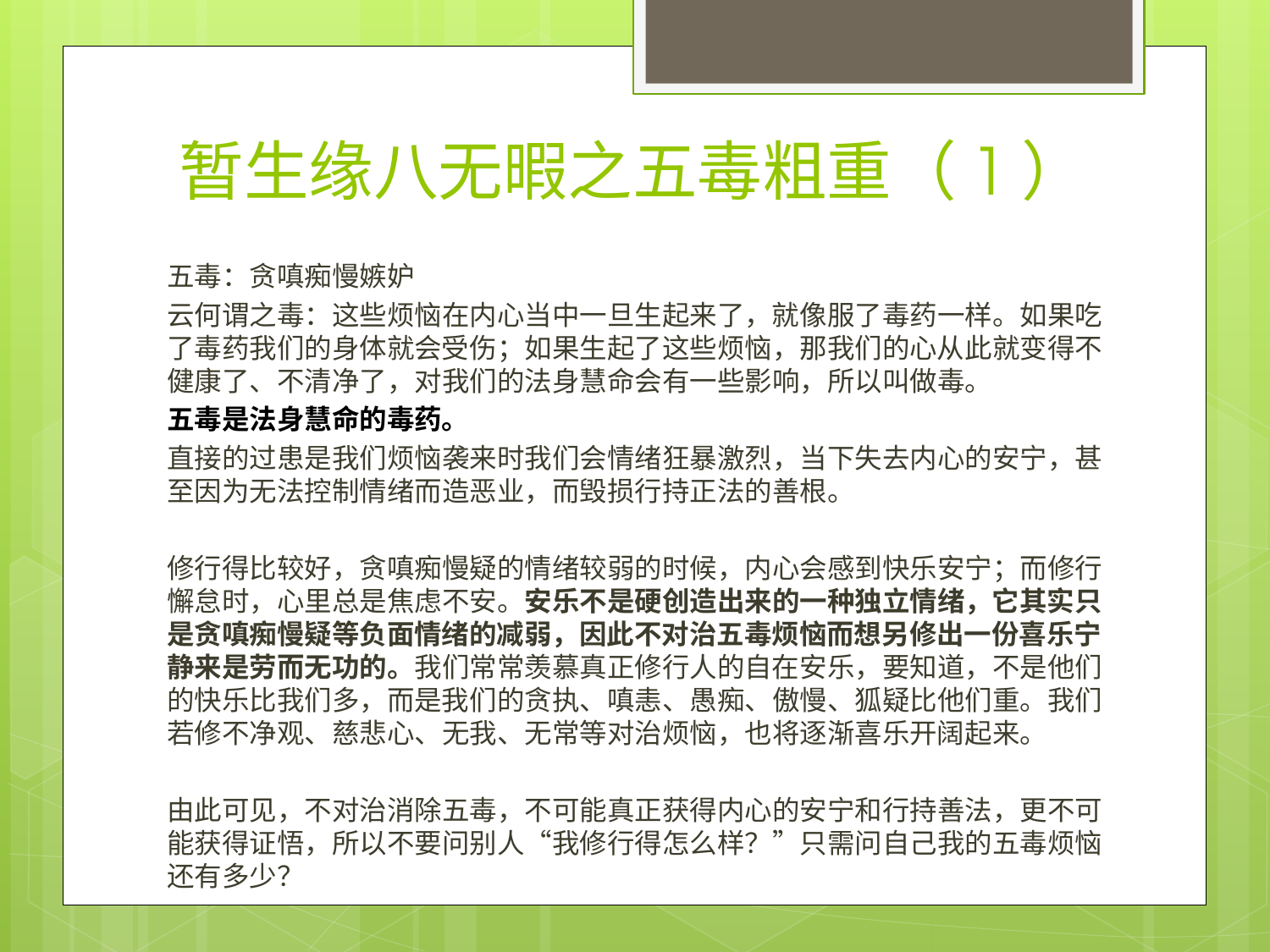

# 暂生缘八无暇之五毒粗重（1）

五毒：贪嗔痴慢嫉妒
云何谓之毒：这些烦恼在内心当中一旦生起来了，就像服了毒药一样。如果吃了毒药我们的身体就会受伤；如果生起了这些烦恼，那我们的心从此就变得不健康了、不清净了，对我们的法身慧命会有一些影响，所以叫做毒。
五毒是法身慧命的毒药。
直接的过患是我们烦恼袭来时我们会情绪狂暴激烈，当下失去内心的安宁，甚至因为无法控制情绪而造恶业，而毁损行持正法的善根。

修行得比较好，贪嗔痴慢疑的情绪较弱的时候，内心会感到快乐安宁；而修行懈怠时，心里总是焦虑不安。安乐不是硬创造出来的一种独立情绪，它其实只是贪嗔痴慢疑等负面情绪的减弱，因此不对治五毒烦恼而想另修出一份喜乐宁静来是劳而无功的。我们常常羡慕真正修行人的自在安乐，要知道，不是他们的快乐比我们多，而是我们的贪执、嗔恚、愚痴、傲慢、狐疑比他们重。我们若修不净观、慈悲心、无我、无常等对治烦恼，也将逐渐喜乐开阔起来。

由此可见，不对治消除五毒，不可能真正获得内心的安宁和行持善法，更不可能获得证悟，所以不要问别人“我修行得怎么样？”只需问自己我的五毒烦恼还有多少？